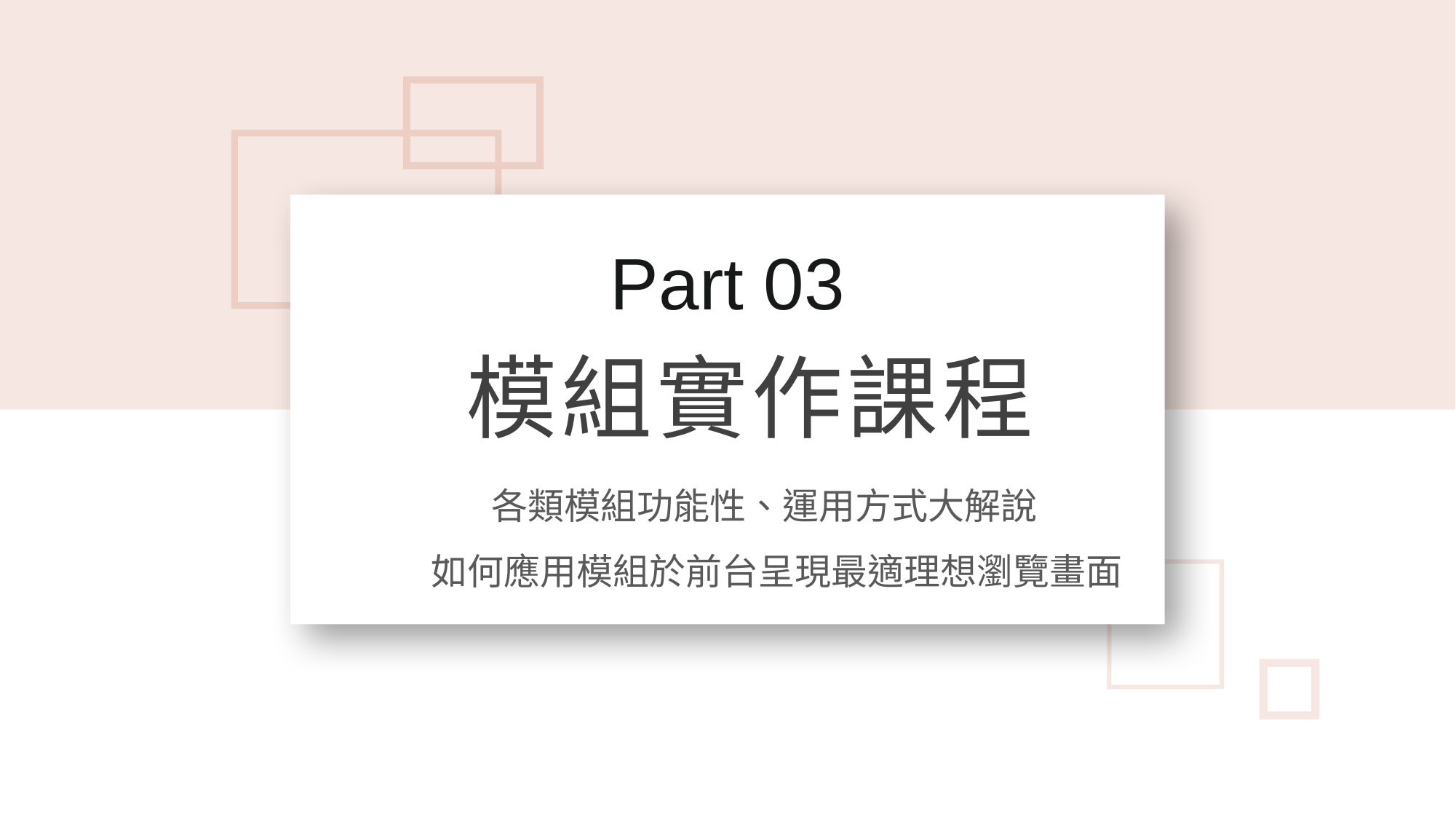

Part 03
模組實作課程
各類模組功能性、運用方式大解說
 如何應用模組於前台呈現最適理想瀏覽畫面